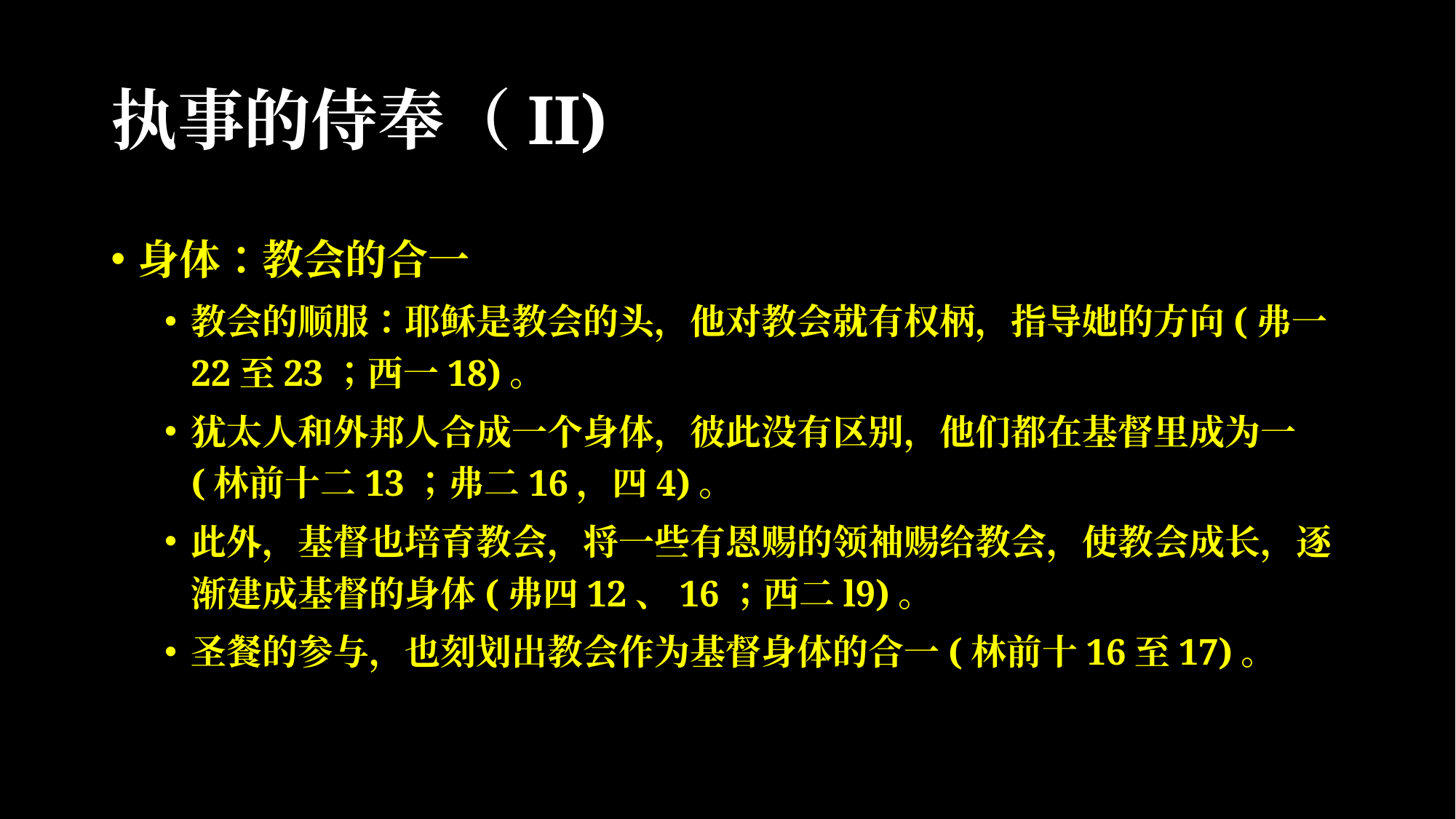

# 执事的侍奉（II)
身体：教会的合一
教会的顺服：耶稣是教会的头，他对教会就有权柄，指导她的方向(弗一22至23；西一18)。
犹太人和外邦人合成一个身体，彼此没有区别，他们都在基督里成为一(林前十二13；弗二16，四4)。
此外，基督也培育教会，将一些有恩赐的领袖赐给教会，使教会成长，逐渐建成基督的身体(弗四12、16；西二l9)。
圣餐的参与，也刻划出教会作为基督身体的合一(林前十16至17)。